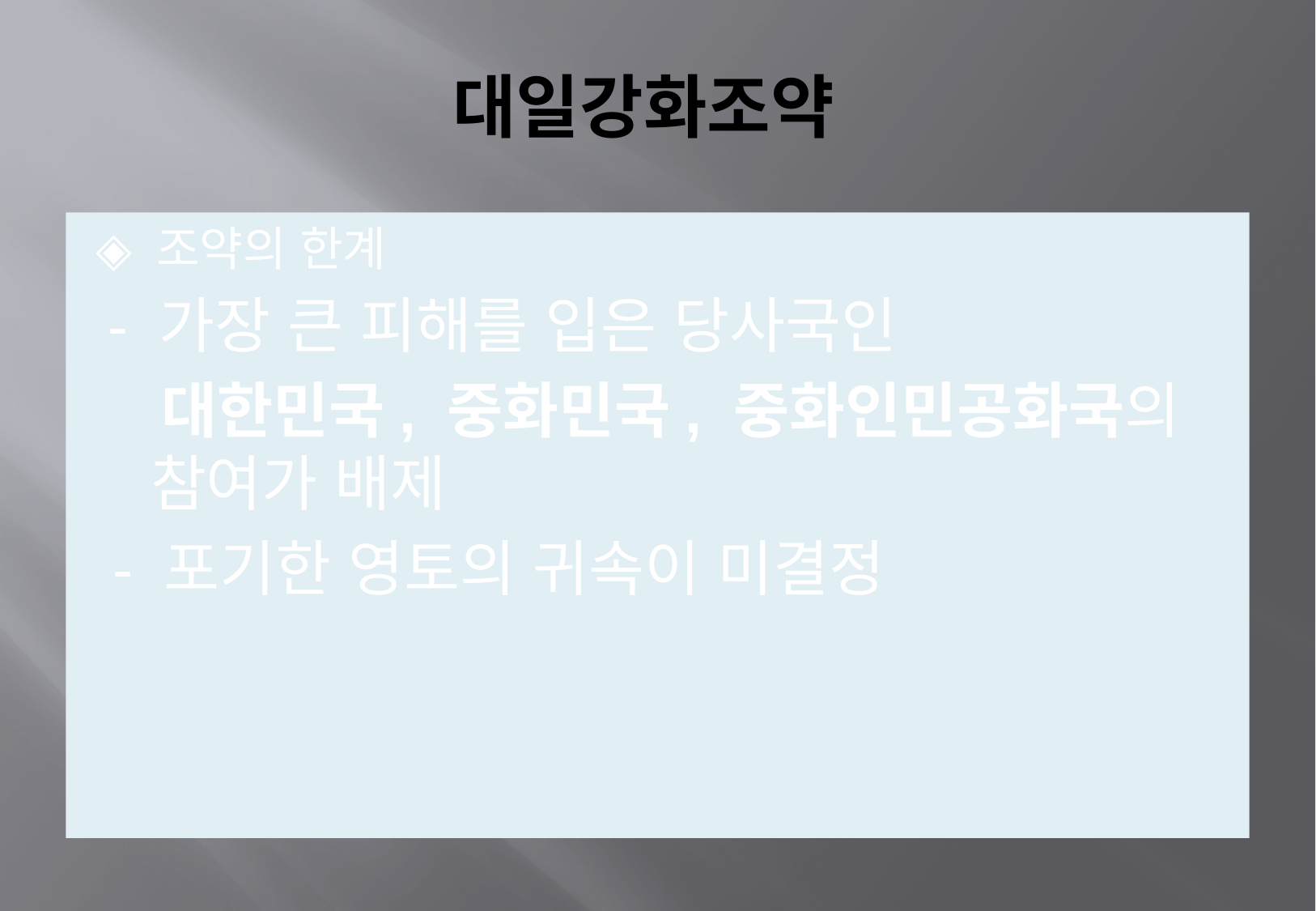

# 대일강화조약
◈ 조약의 한계
 - 가장 큰 피해를 입은 당사국인
   대한민국, 중화민국, 중화인민공화국의  참여가 배제
 - 포기한 영토의 귀속이 미결정